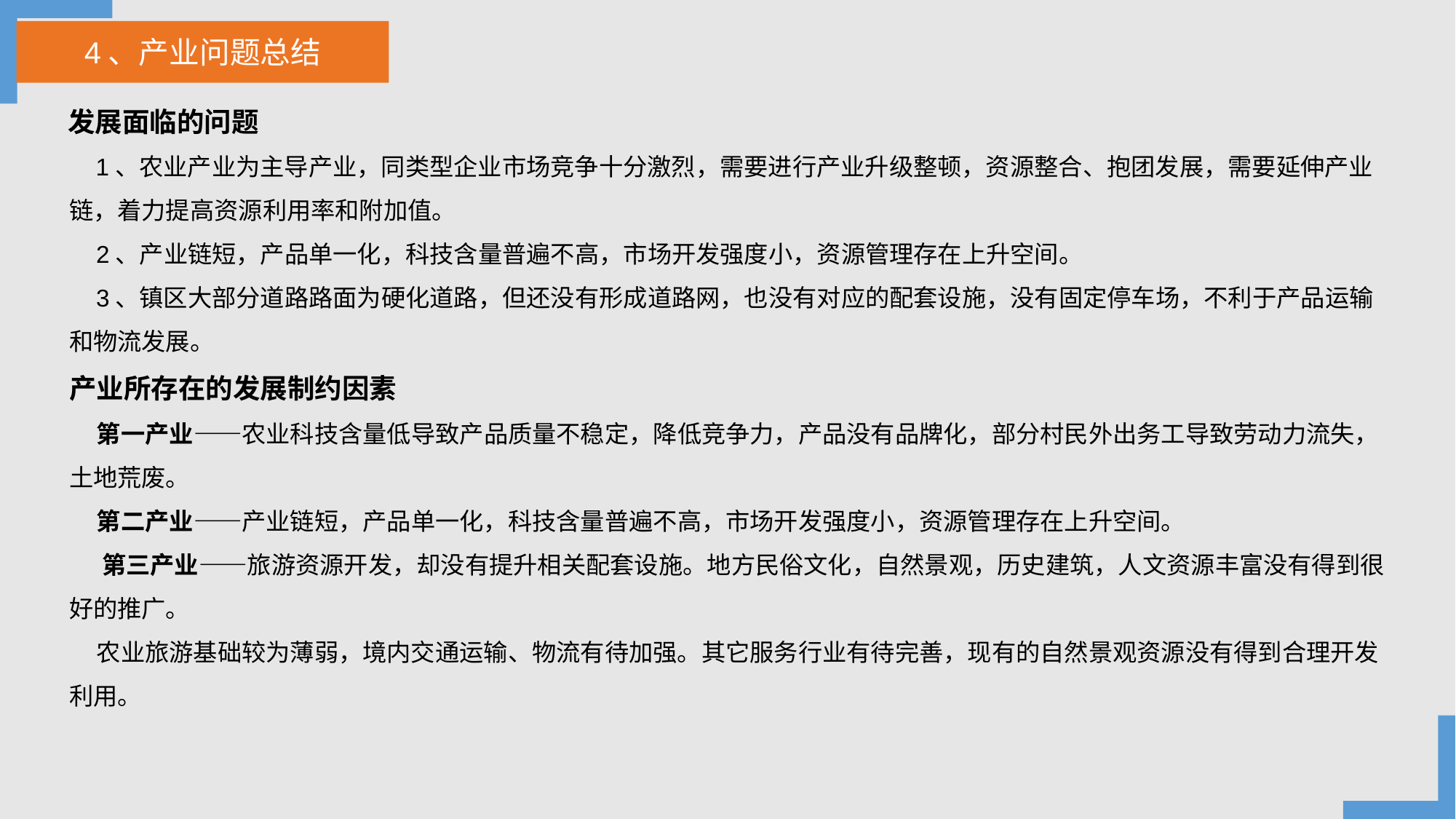

4、产业问题总结
 发展面临的问题
    1、农业产业为主导产业，同类型企业市场竞争十分激烈，需要进行产业升级整顿，资源整合、抱团发展，需要延伸产业链，着力提高资源利用率和附加值。
    2、产业链短，产品单一化，科技含量普遍不高，市场开发强度小，资源管理存在上升空间。
    3、镇区大部分道路路面为硬化道路，但还没有形成道路网，也没有对应的配套设施，没有固定停车场，不利于产品运输和物流发展。
产业所存在的发展制约因素
    第一产业——农业科技含量低导致产品质量不稳定，降低竞争力，产品没有品牌化，部分村民外出务工导致劳动力流失，土地荒废。
    第二产业——产业链短，产品单一化，科技含量普遍不高，市场开发强度小，资源管理存在上升空间。
     第三产业——旅游资源开发，却没有提升相关配套设施。地方民俗文化，自然景观，历史建筑，人文资源丰富没有得到很好的推广。
    农业旅游基础较为薄弱，境内交通运输、物流有待加强。其它服务行业有待完善，现有的自然景观资源没有得到合理开发利用。